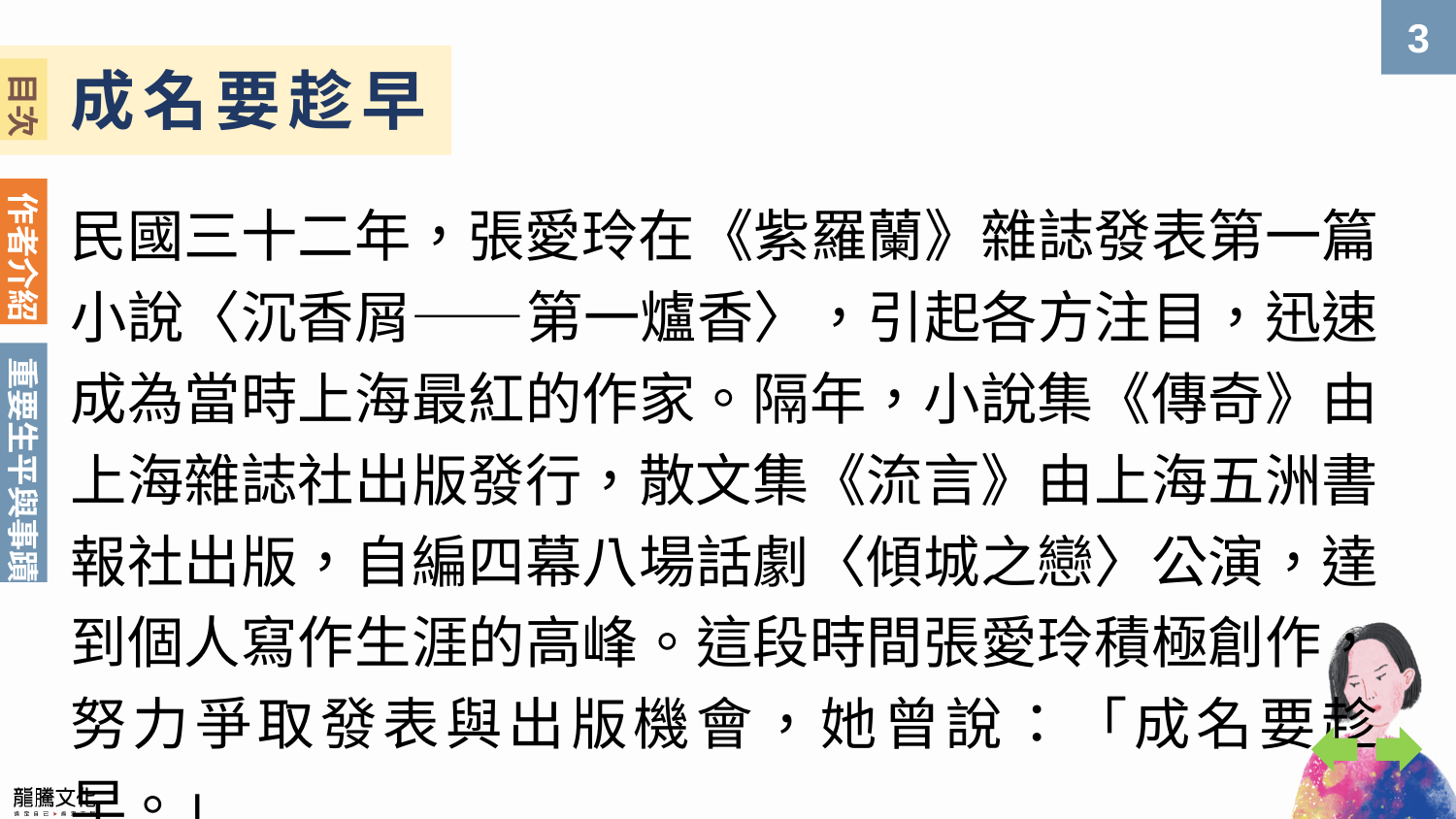

成名要趁早
目次
民國三十二年，張愛玲在《紫羅蘭》雜誌發表第一篇小說〈沉香屑——第一爐香〉，引起各方注目，迅速成為當時上海最紅的作家。隔年，小說集《傳奇》由上海雜誌社出版發行，散文集《流言》由上海五洲書報社出版，自編四幕八場話劇〈傾城之戀〉公演，達到個人寫作生涯的高峰。這段時間張愛玲積極創作，努力爭取發表與出版機會，她曾說：「成名要趁早。」
重要生平與事蹟